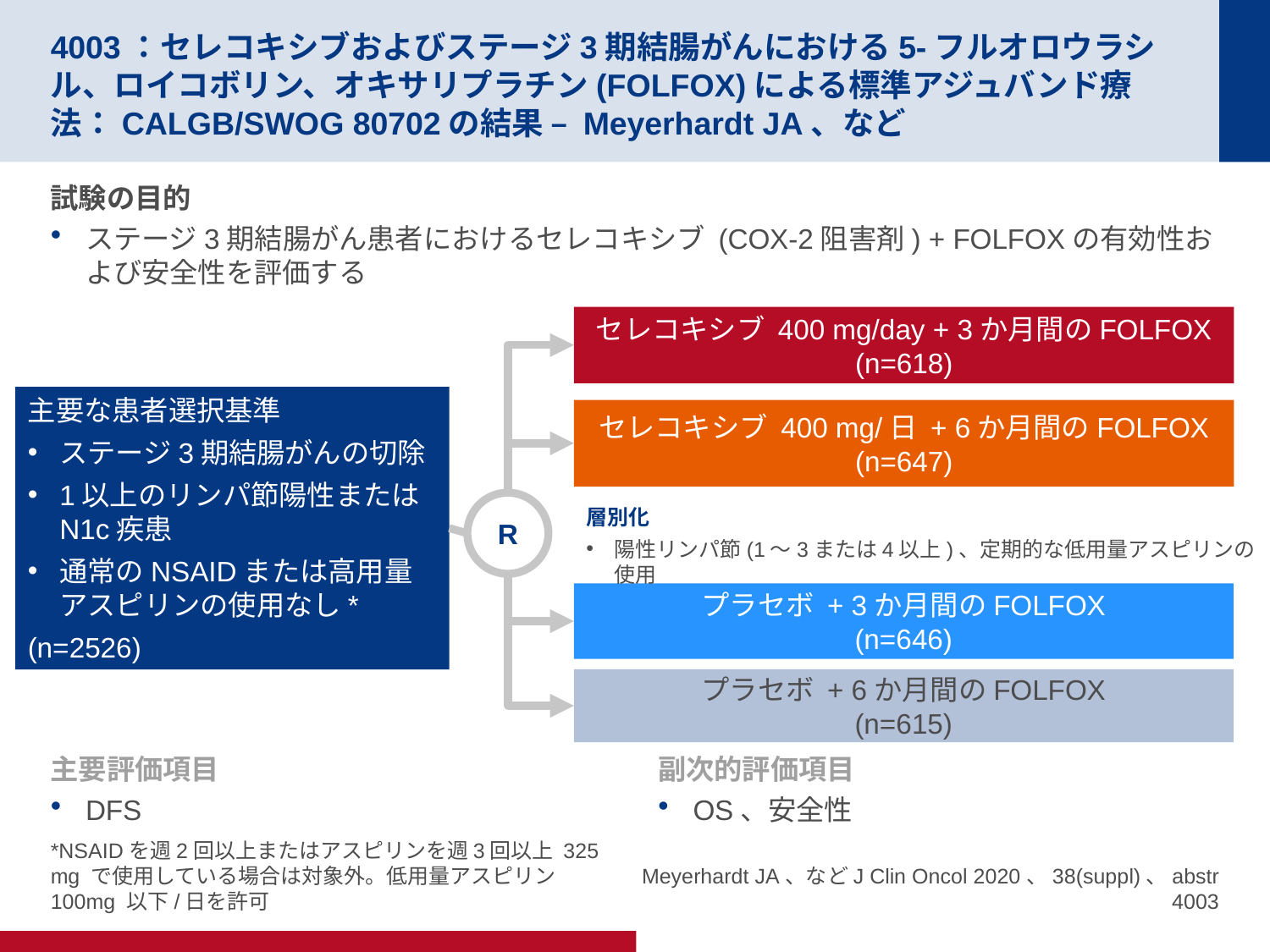

# 4003：セレコキシブおよびステージ3期結腸がんにおける5-フルオロウラシル、ロイコボリン、オキサリプラチン(FOLFOX)による標準アジュバンド療法：CALGB/SWOG 80702の結果 – Meyerhardt JA、など
試験の目的
ステージ3期結腸がん患者におけるセレコキシブ (COX-2阻害剤) + FOLFOXの有効性および安全性を評価する
セレコキシブ 400 mg/day + 3か月間のFOLFOX
(n=618)
主要な患者選択基準
ステージ3期結腸がんの切除
1以上のリンパ節陽性またはN1c疾患
通常のNSAIDまたは高用量アスピリンの使用なし*
(n=2526)
セレコキシブ 400 mg/日 + 6か月間のFOLFOX
(n=647)
R
層別化
陽性リンパ節(1～3または4以上)、定期的な低用量アスピリンの使用
プラセボ + 3か月間のFOLFOX
(n=646)
プラセボ + 6か月間のFOLFOX
(n=615)
主要評価項目
DFS

副次的評価項目
OS、安全性
*NSAIDを週2回以上またはアスピリンを週3回以上 325 mg で使用している場合は対象外。低用量アスピリン 100mg 以下/日を許可
Meyerhardt JA、などJ Clin Oncol 2020、38(suppl)、abstr 4003